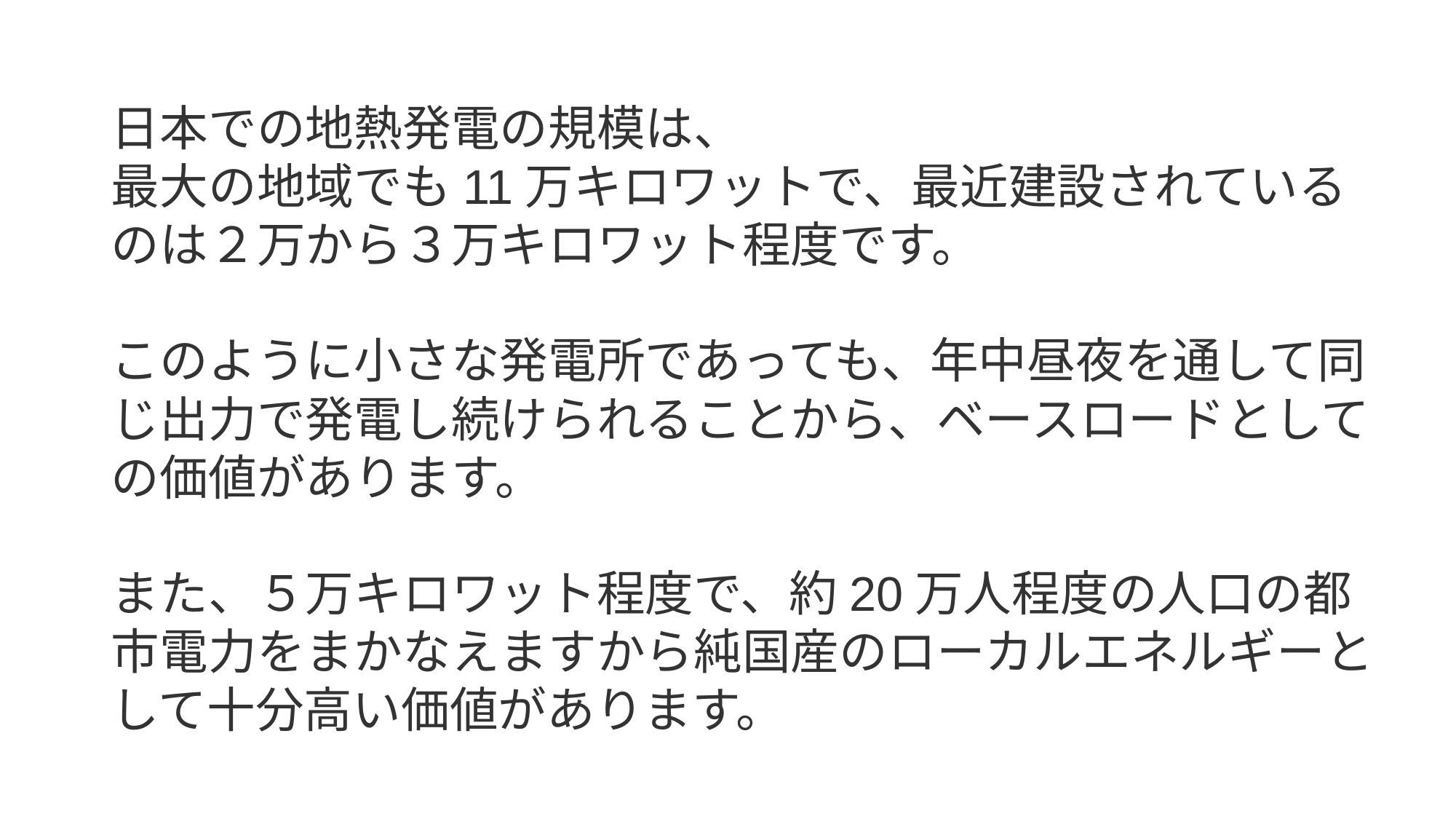

日本での地熱発電の規模は、
最大の地域でも11万キロワットで、最近建設されているのは２万から３万キロワット程度です。

このように小さな発電所であっても、年中昼夜を通して同じ出力で発電し続けられることから、ベースロードとしての価値があります。

また、５万キロワット程度で、約20万人程度の人口の都市電力をまかなえますから純国産のローカルエネルギーとして十分高い価値があります。